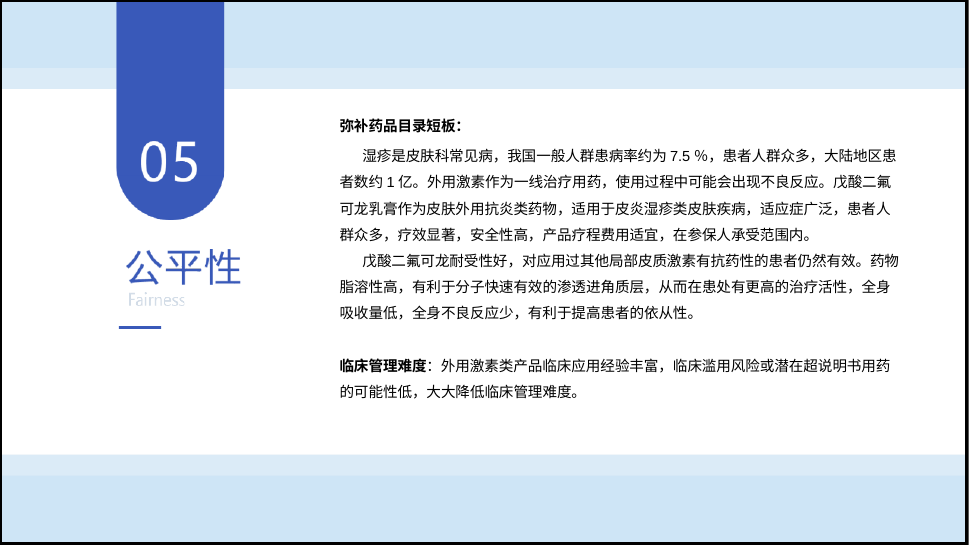

弥补药品目录短板：
     湿疹是皮肤科常见病，我国一般人群患病率约为7.5％，患者人群众多，大陆地区患者数约1亿。外用激素作为一线治疗用药，使用过程中可能会出现不良反应。戊酸二氟可龙乳膏作为皮肤外用抗炎类药物，适用于皮炎湿疹类皮肤疾病，适应症广泛，患者人群众多，疗效显著，安全性高，产品疗程费用适宜，在参保人承受范围内。
      戊酸二氟可龙耐受性好，对应用过其他局部皮质激素有抗药性的患者仍然有效。药物脂溶性高，有利于分子快速有效的渗透进角质层，从而在患处有更高的治疗活性，全身吸收量低，全身不良反应少，有利于提高患者的依从性。

临床管理难度：外用激素类产品临床应用经验丰富，临床滥用风险或潜在超说明书用药的可能性低，大大降低临床管理难度。